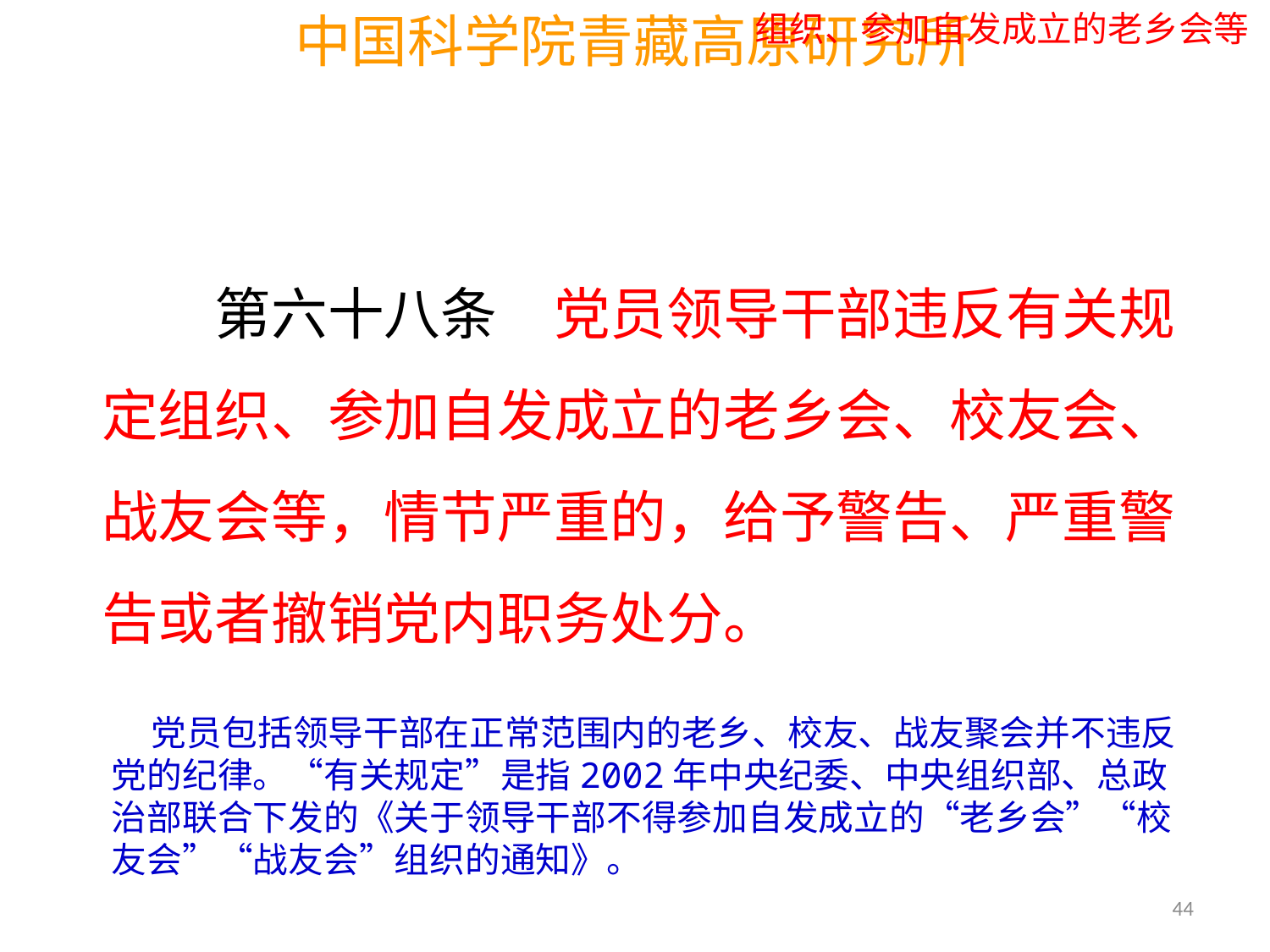

组织、参加自发成立的老乡会等
　　第六十八条　党员领导干部违反有关规定组织、参加自发成立的老乡会、校友会、战友会等，情节严重的，给予警告、严重警告或者撤销党内职务处分。
    党员包括领导干部在正常范围内的老乡、校友、战友聚会并不违反党的纪律。“有关规定”是指2002年中央纪委、中央组织部、总政治部联合下发的《关于领导干部不得参加自发成立的“老乡会”“校友会”“战友会”组织的通知》。
44